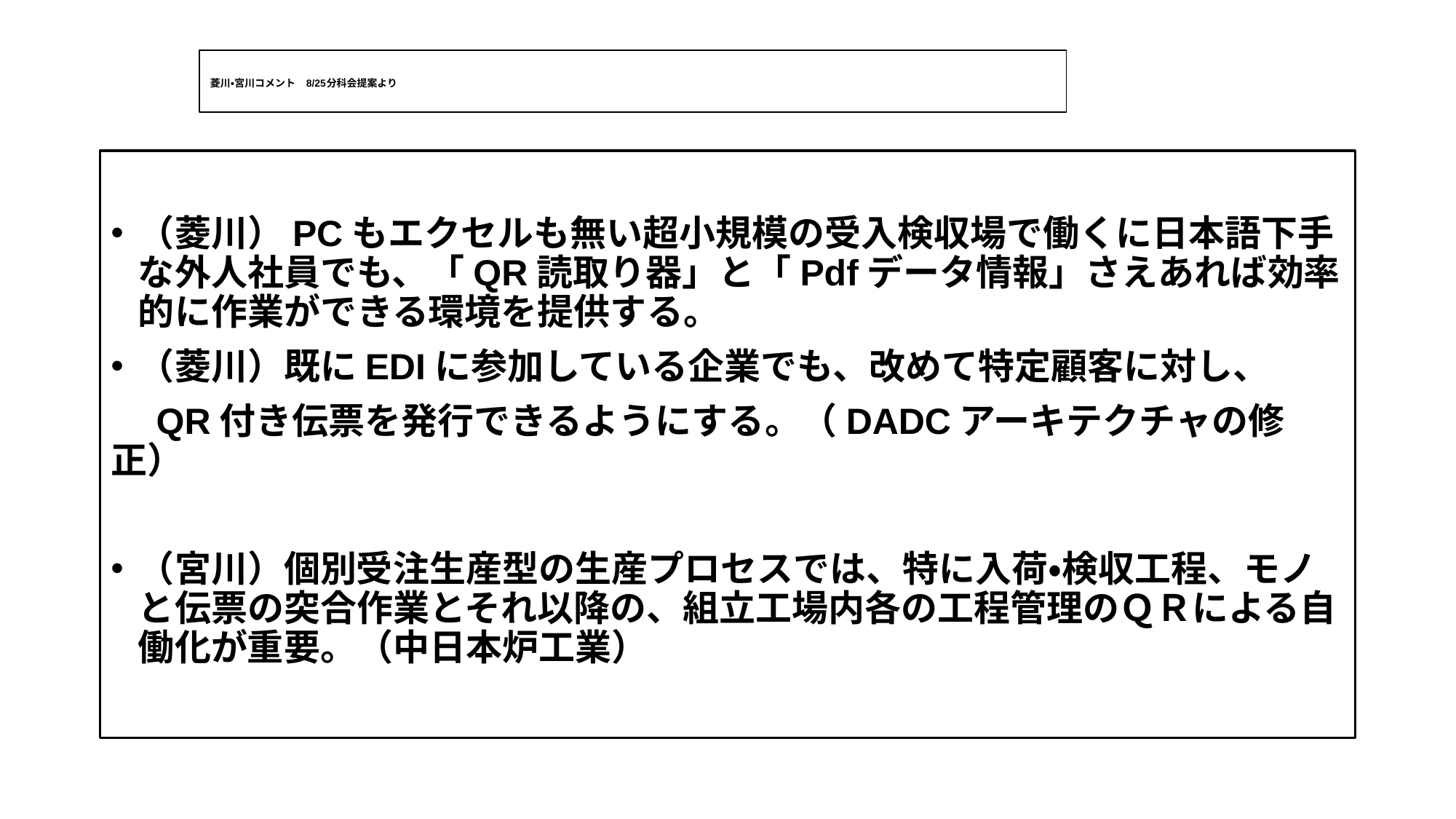

# 菱川・宮川コメント　8/25分科会提案より

（菱川）PCもエクセルも無い超小規模の受入検収場で働くに日本語下手な外人社員でも、「QR読取り器」と「Pdfデータ情報」さえあれば効率的に作業ができる環境を提供する。
（菱川）既にEDIに参加している企業でも、改めて特定顧客に対し、
　QR付き伝票を発行できるようにする。（DADCアーキテクチャの修正）

（宮川）個別受注生産型の生産プロセスでは、特に入荷・検収工程、モノと伝票の突合作業とそれ以降の、組立工場内各の工程管理のＱＲによる自働化が重要。（中日本炉工業）